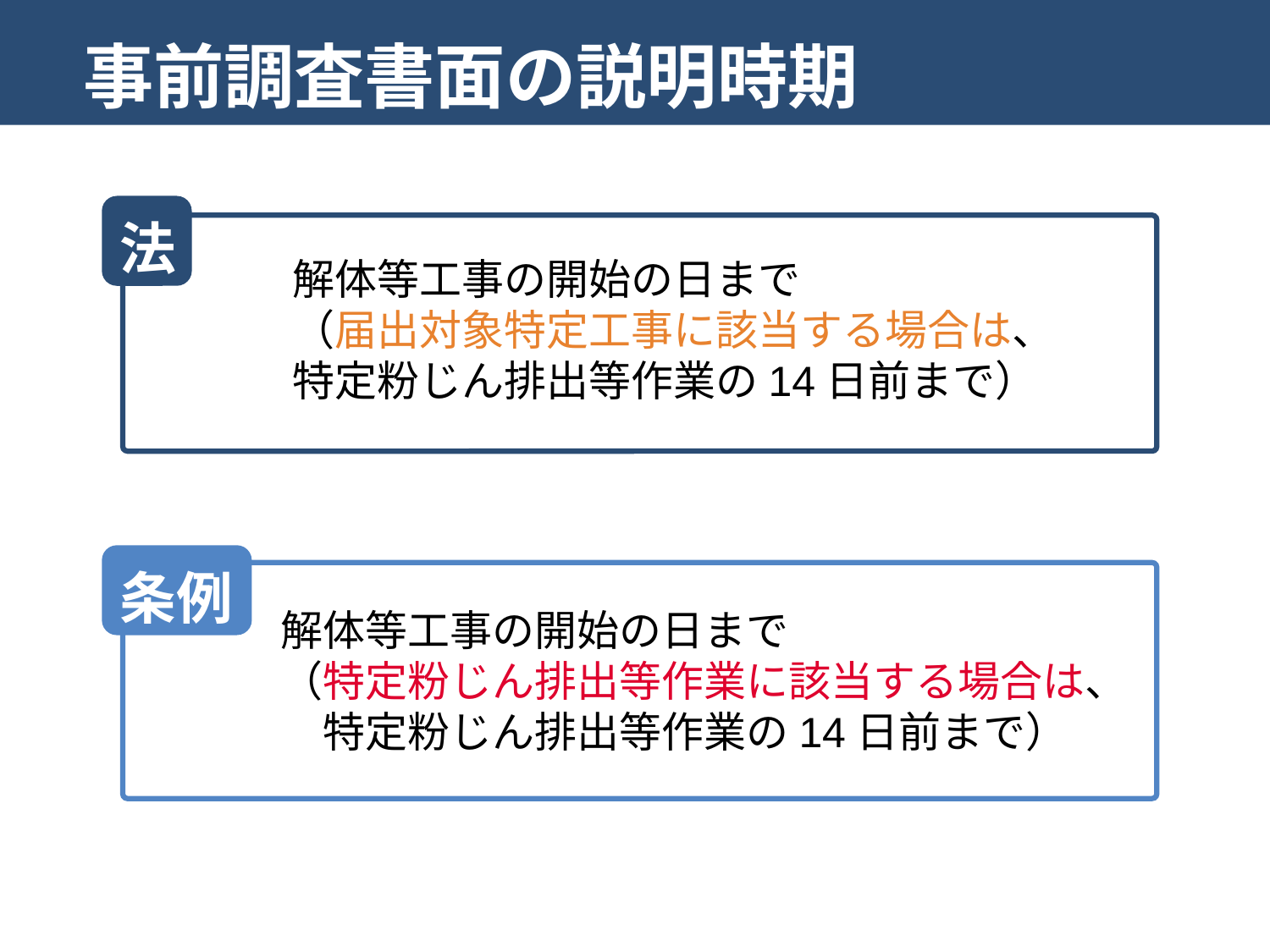

事前調査書面の説明時期

法

解体等工事の開始の日まで
（届出対象特定工事に該当する場合は、
特定粉じん排出等作業の14日前まで）

条例

解体等工事の開始の日まで
（特定粉じん排出等作業に該当する場合は、
　特定粉じん排出等作業の14日前まで）